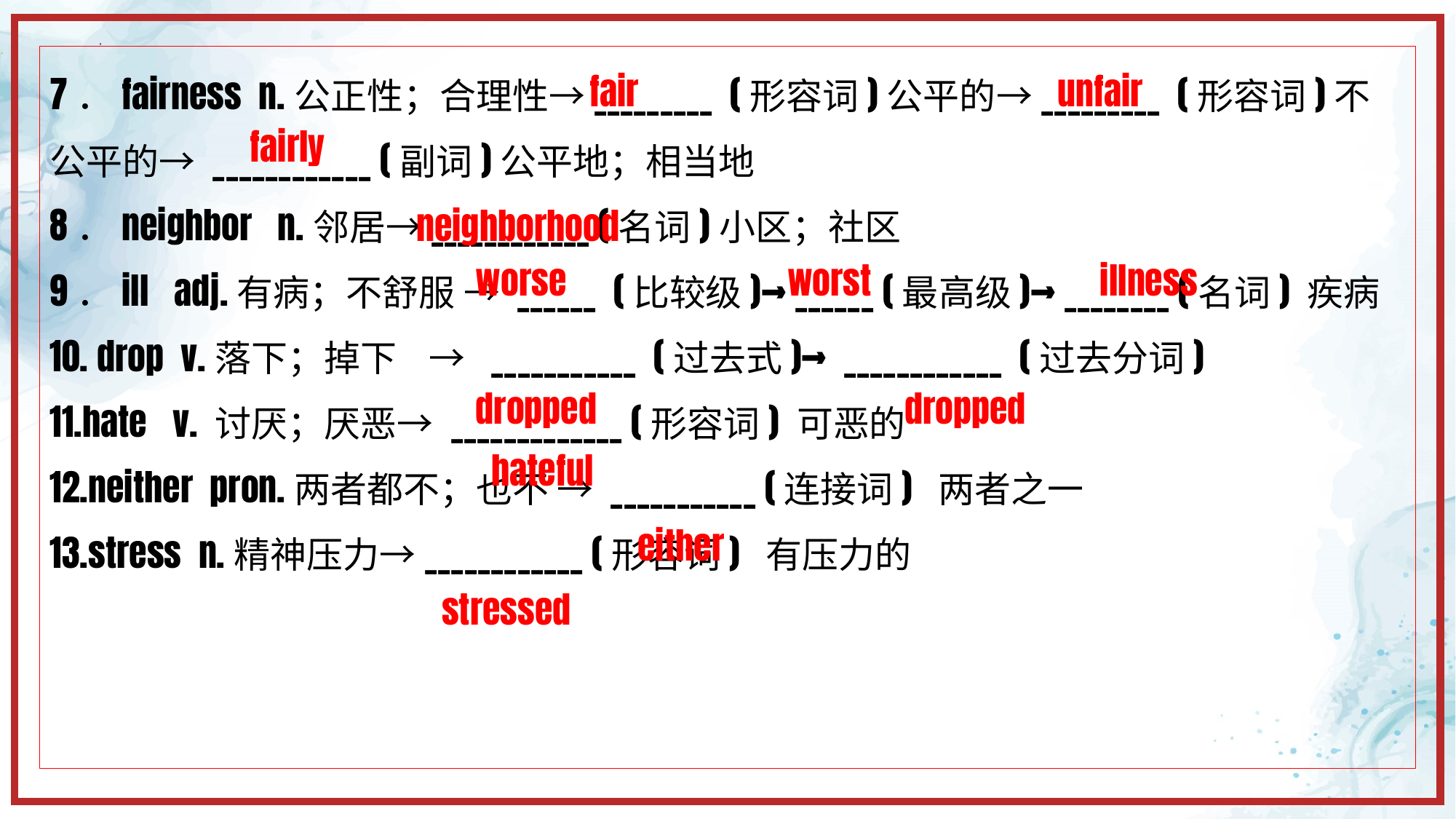

7．fairness  n.公正性；合理性→_________  (形容词)公平的→_________  (形容词)不公平的→ ____________ (副词)公平地；相当地
8．neighbor   n.邻居→____________ (名词)小区；社区
9．ill   adj.有病；不舒服 → ______  (比较级)→ ______ (最高级)→ ________ (名词) 疾病
10. drop  v.落下；掉下    →  ___________  (过去式)→  ____________  (过去分词)
11.hate   v. 讨厌；厌恶→ _____________ (形容词) 可恶的
12.neither  pron.两者都不；也不 → ___________ (连接词)  两者之一
13.stress  n.精神压力→____________ (形容词)  有压力的
 fair
 unfair
fairly
 neighborhood
worse
worst
illness
dropped
dropped
hateful
either
stressed